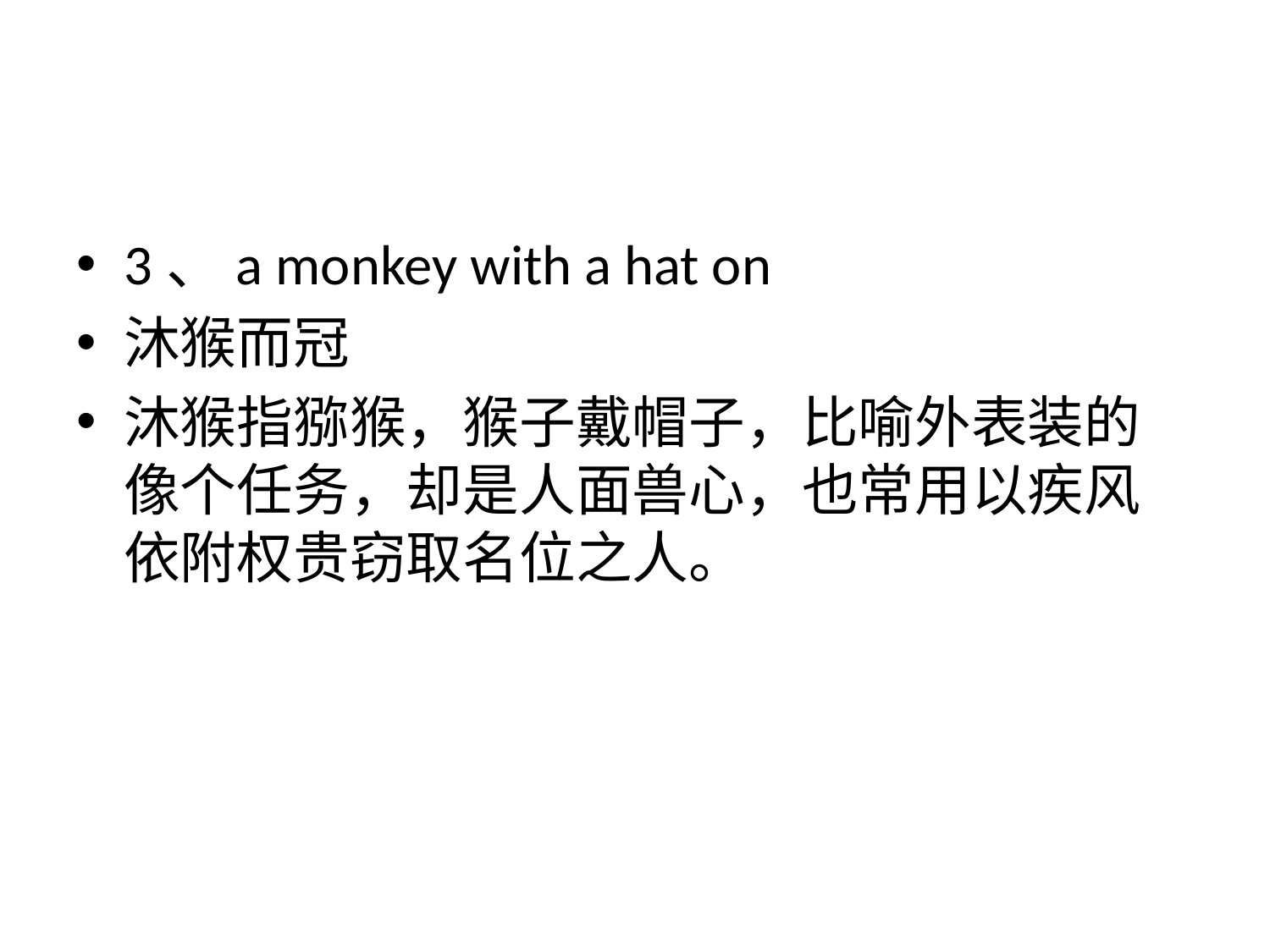

#
3、a monkey with a hat on
沐猴而冠
沐猴指猕猴，猴子戴帽子，比喻外表装的像个任务，却是人面兽心，也常用以疾风依附权贵窃取名位之人。